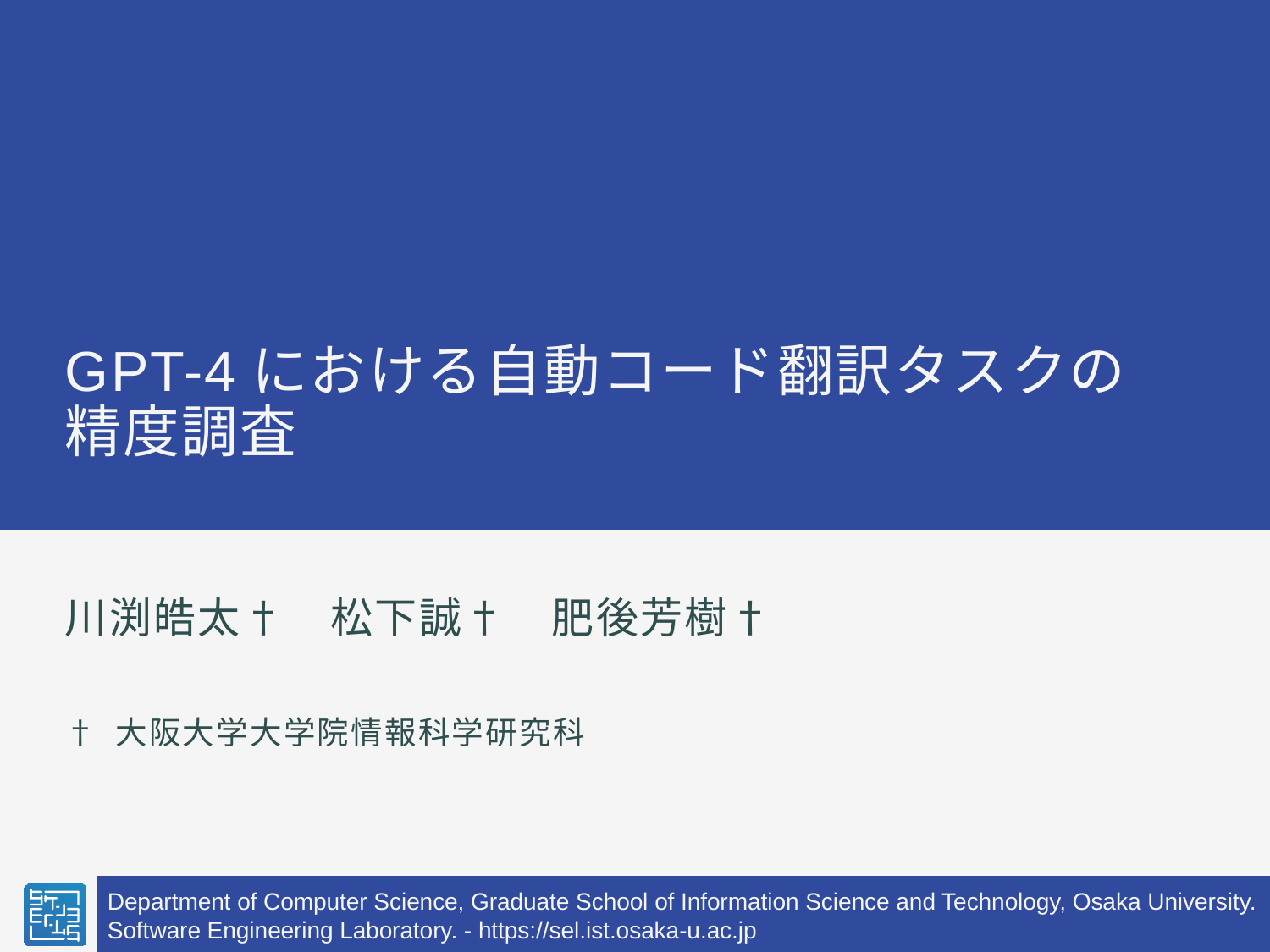

# GPT-4における自動コード翻訳タスクの 精度調査
川渕皓太†　松下誠†　肥後芳樹†

† 大阪大学大学院情報科学研究科